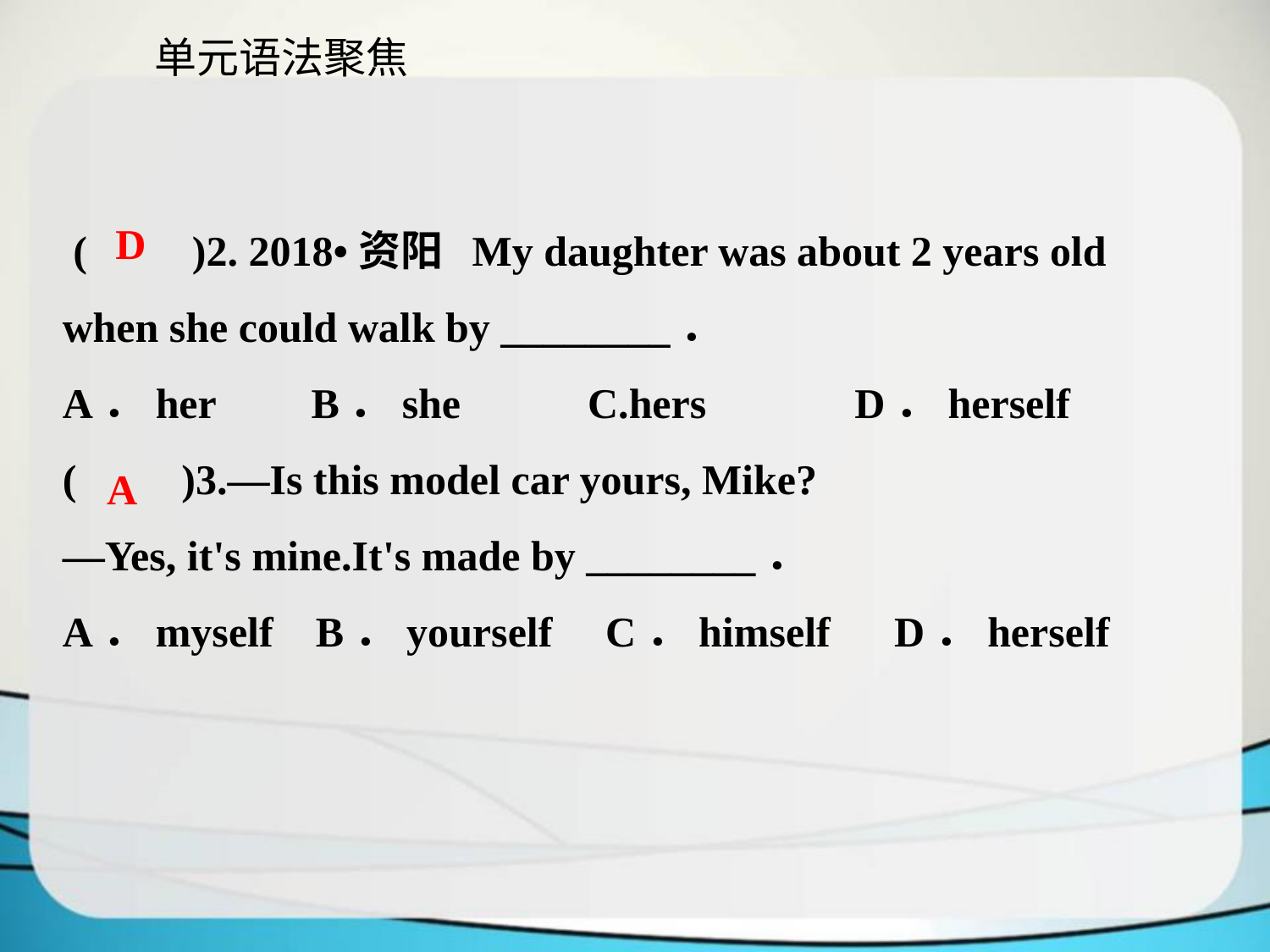

单元语法聚焦
 (　　)2. 2018•资阳  My daughter was about 2 years old when she could walk by ________．
A．her         B．she            C.hers              D．herself
(　　)3.—Is this model car yours, Mike?
—Yes, it's mine.It's made by ________．
A．myself    B．yourself     C．himself      D．herself
D
A